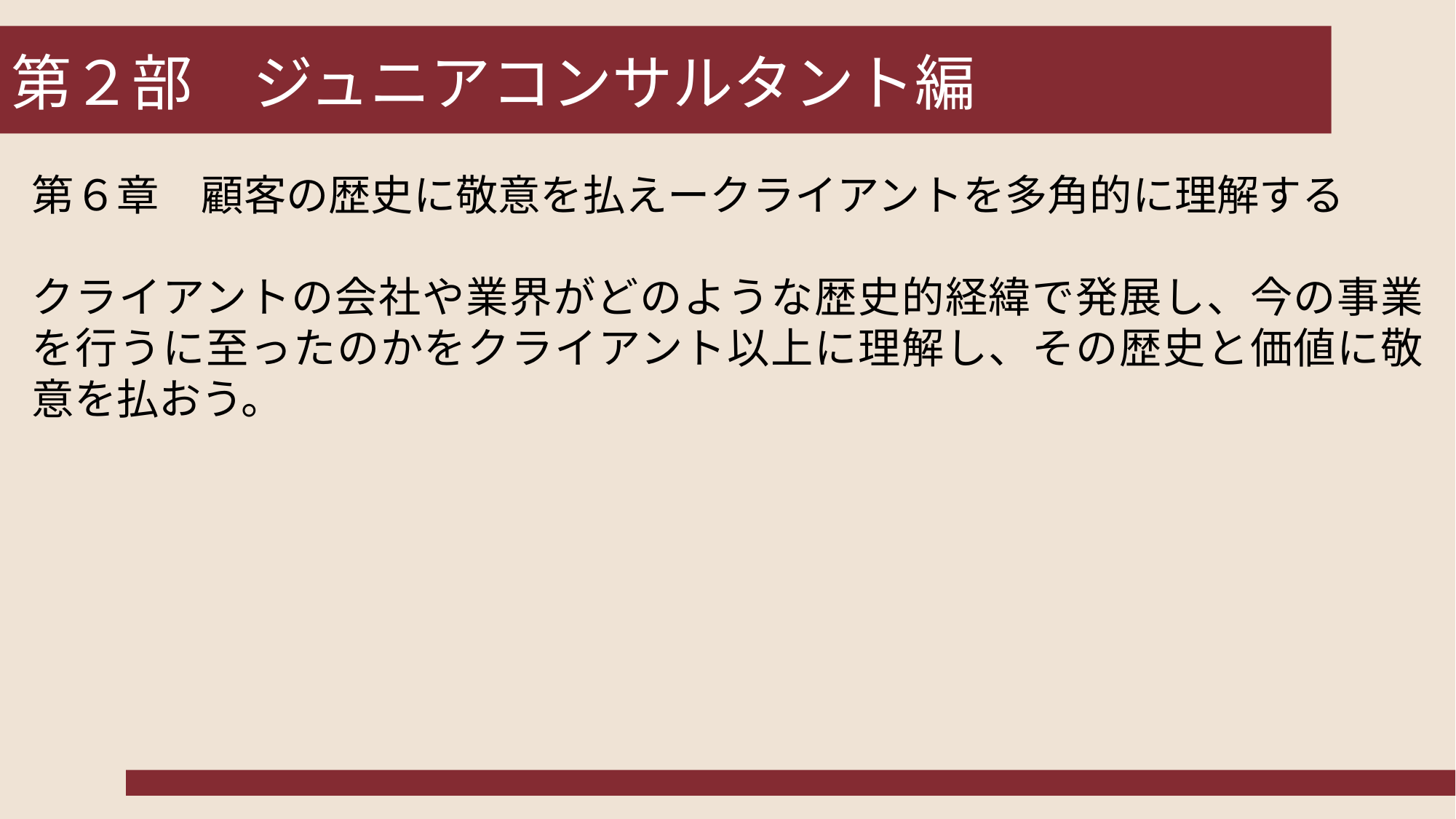

# 第２部　ジュニアコンサルタント編
第６章　顧客の歴史に敬意を払えークライアントを多角的に理解する

クライアントの会社や業界がどのような歴史的経緯で発展し、今の事業を行うに至ったのかをクライアント以上に理解し、その歴史と価値に敬意を払おう。

11